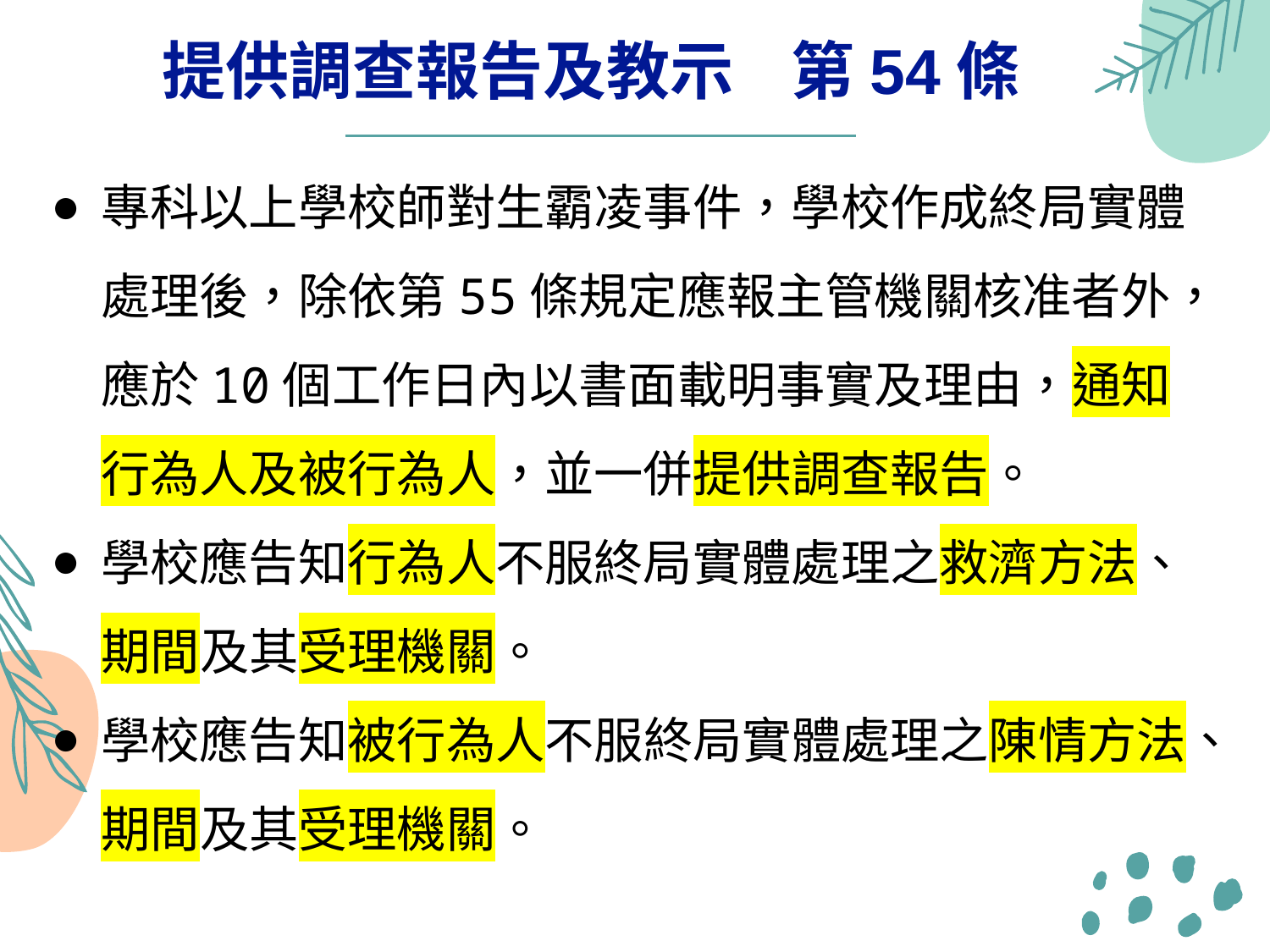

提供調查報告及教示    第54條
專科以上學校師對生霸凌事件，學校作成終局實體處理後，除依第55條規定應報主管機關核准者外，應於10個工作日內以書面載明事實及理由，通知行為人及被行為人，並一併提供調查報告。
學校應告知行為人不服終局實體處理之救濟方法、期間及其受理機關。
學校應告知被行為人不服終局實體處理之陳情方法、期間及其受理機關。